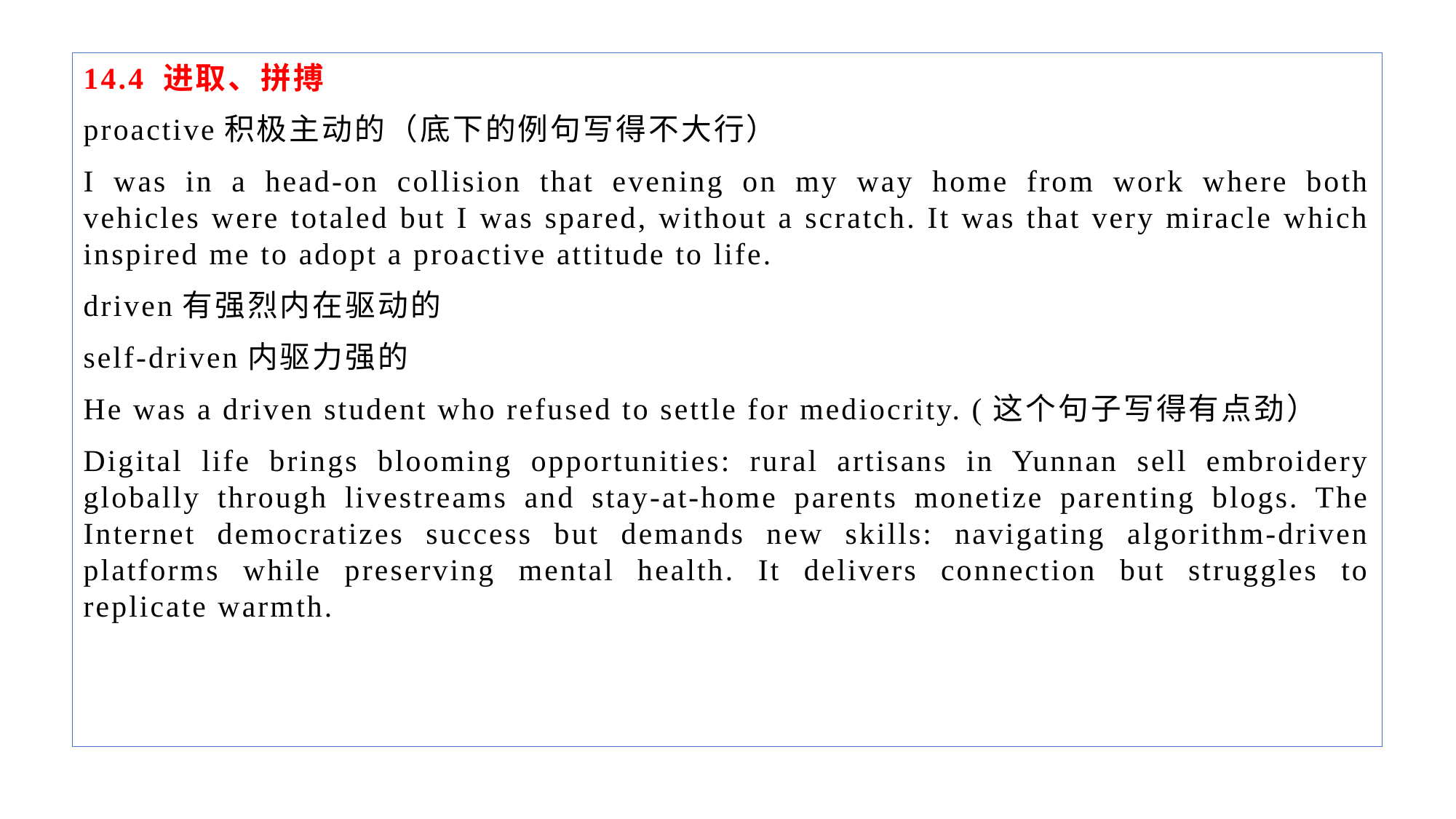

14.4 进取、拼搏
proactive积极主动的（底下的例句写得不大行）
I was in a head-on collision that evening on my way home from work where both vehicles were totaled but I was spared, without a scratch. It was that very miracle which inspired me to adopt a proactive attitude to life.
driven有强烈内在驱动的
self-driven内驱力强的
He was a driven student who refused to settle for mediocrity. (这个句子写得有点劲）
Digital life brings blooming opportunities: rural artisans in Yunnan sell embroidery globally through livestreams and stay-at-home parents monetize parenting blogs. The Internet democratizes success but demands new skills: navigating algorithm-driven platforms while preserving mental health. It delivers connection but struggles to replicate warmth.